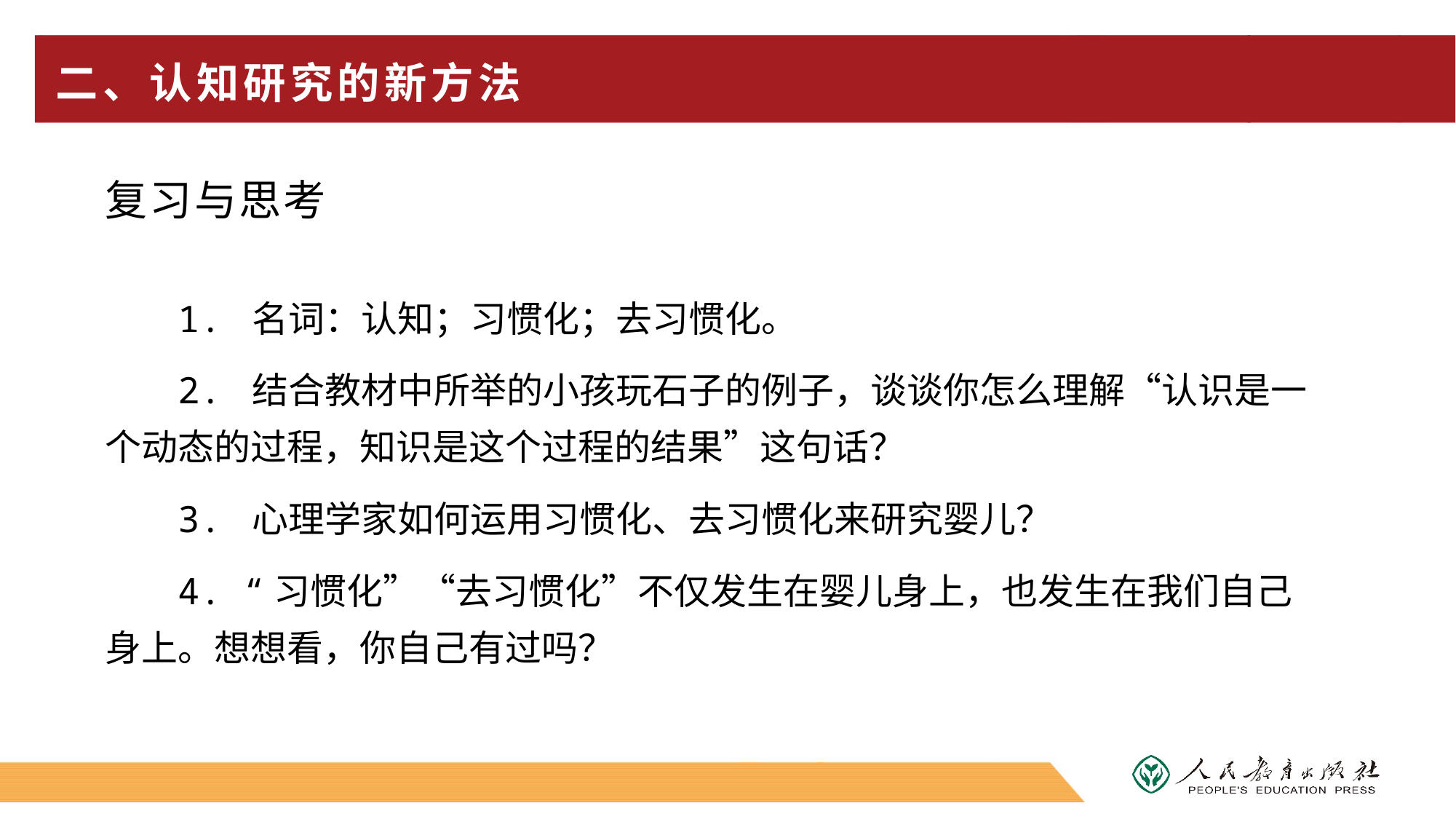

# 二、认知研究的新方法
复习与思考
1. 名词：认知；习惯化；去习惯化。
2. 结合教材中所举的小孩玩石子的例子，谈谈你怎么理解“认识是一个动态的过程，知识是这个过程的结果”这句话？
3. 心理学家如何运用习惯化、去习惯化来研究婴儿？
4. “习惯化”“去习惯化”不仅发生在婴儿身上，也发生在我们自己身上。想想看，你自己有过吗？